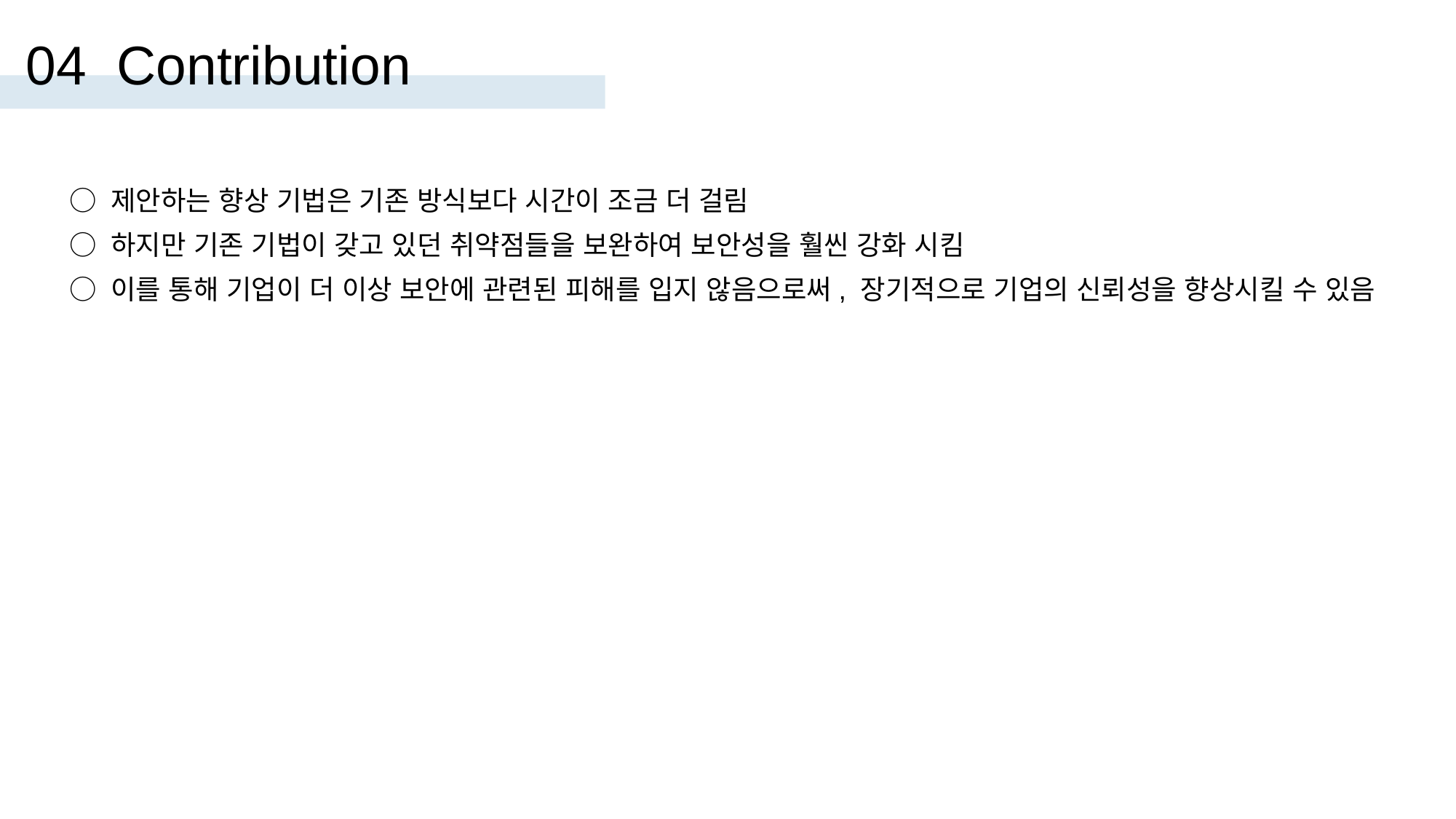

# 04  Contribution

○ 제안하는 향상 기법은 기존 방식보다 시간이 조금 더 걸림
○ 하지만 기존 기법이 갖고 있던 취약점들을 보완하여 보안성을 훨씬 강화 시킴
○ 이를 통해 기업이 더 이상 보안에 관련된 피해를 입지 않음으로써, 장기적으로 기업의 신뢰성을 향상시킬 수 있음